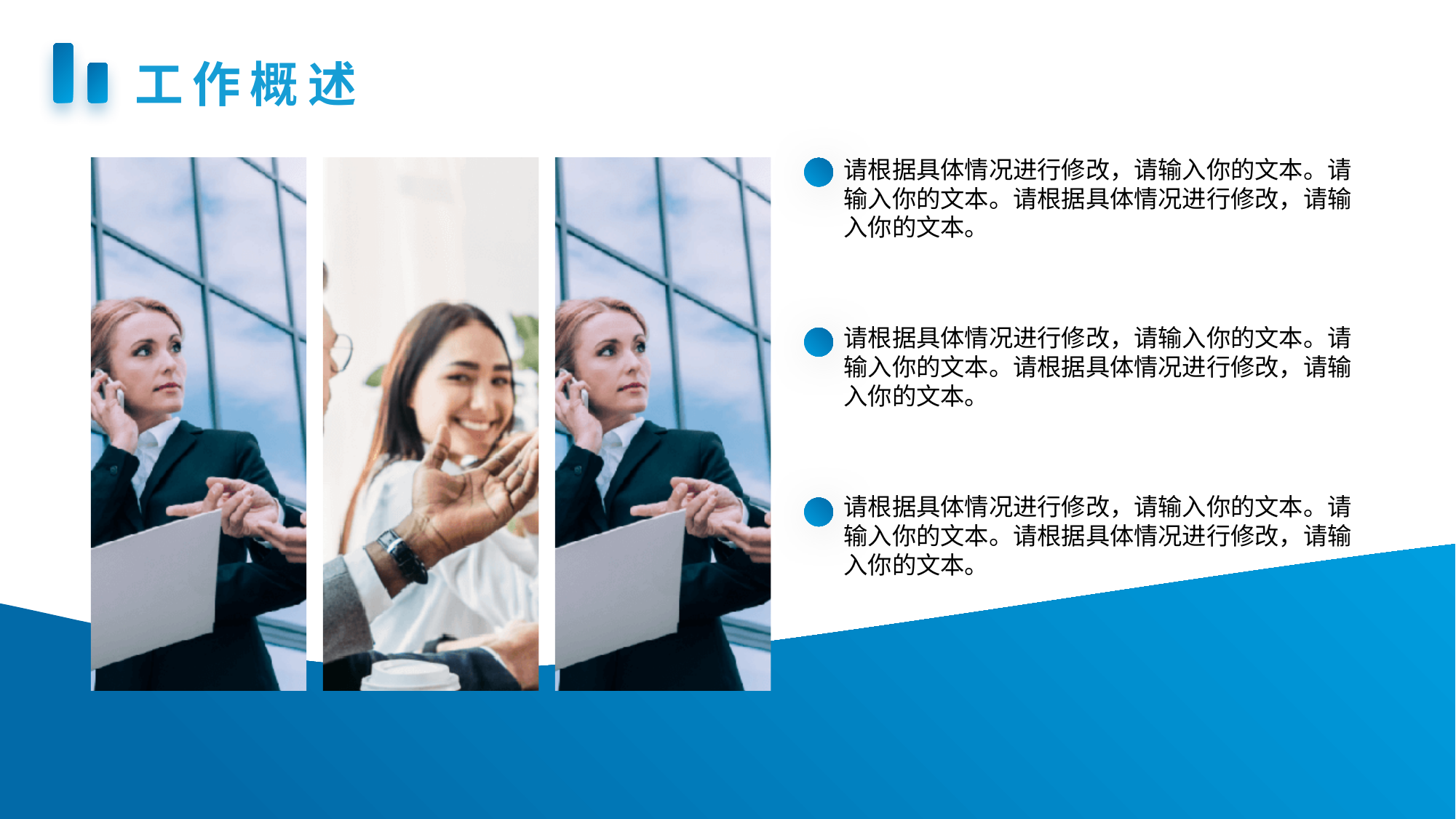

工作概述

请根据具体情况进行修改，请输入你的文本。请输入你的文本。请根据具体情况进行修改，请输入你的文本。

请根据具体情况进行修改，请输入你的文本。请输入你的文本。请根据具体情况进行修改，请输入你的文本。

请根据具体情况进行修改，请输入你的文本。请输入你的文本。请根据具体情况进行修改，请输入你的文本。